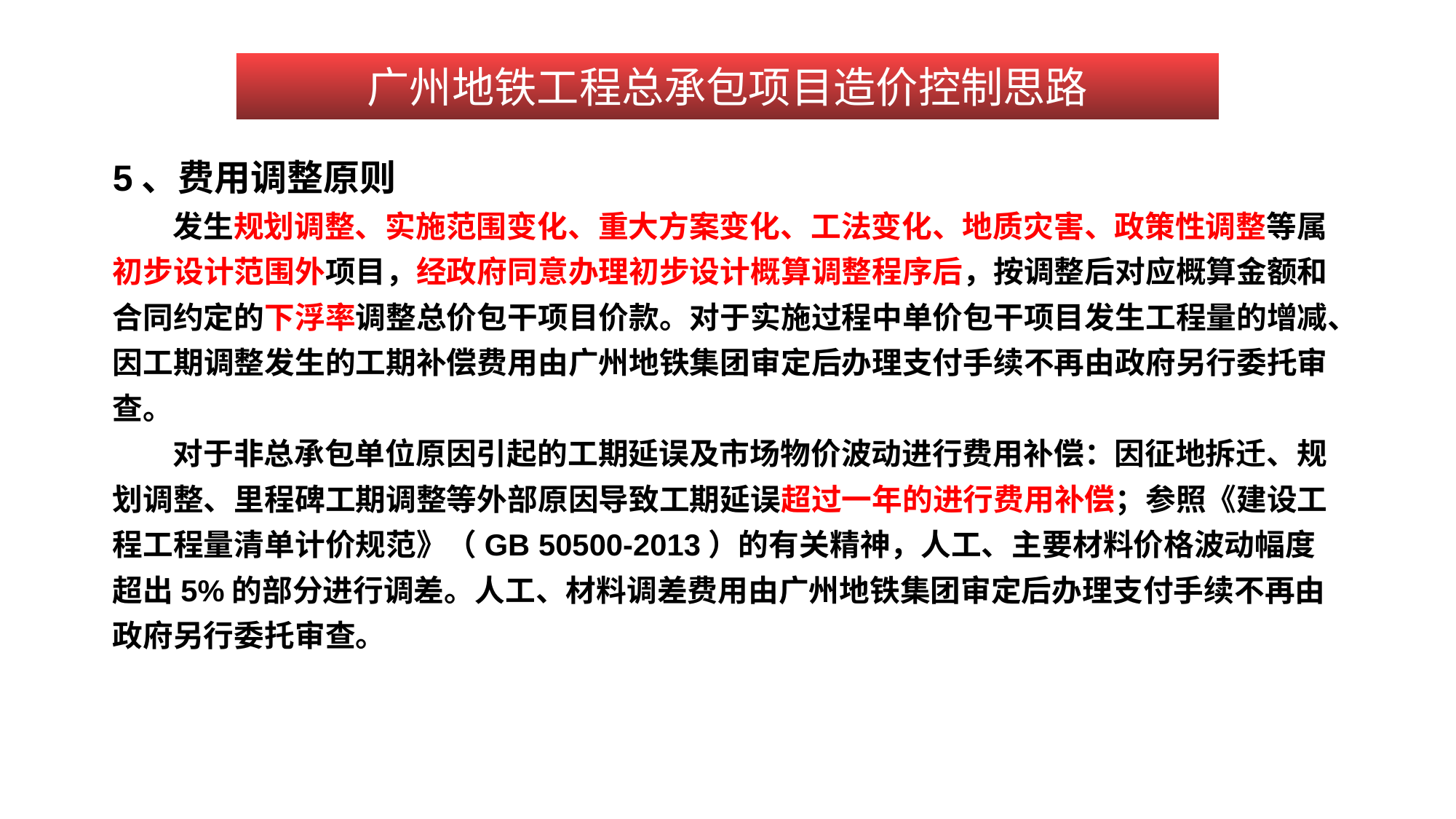

广州地铁工程总承包项目造价控制思路
5、费用调整原则
发生规划调整、实施范围变化、重大方案变化、工法变化、地质灾害、政策性调整等属初步设计范围外项目，经政府同意办理初步设计概算调整程序后，按调整后对应概算金额和合同约定的下浮率调整总价包干项目价款。对于实施过程中单价包干项目发生工程量的增减、因工期调整发生的工期补偿费用由广州地铁集团审定后办理支付手续不再由政府另行委托审查。
对于非总承包单位原因引起的工期延误及市场物价波动进行费用补偿：因征地拆迁、规划调整、里程碑工期调整等外部原因导致工期延误超过一年的进行费用补偿；参照《建设工程工程量清单计价规范》（GB 50500-2013）的有关精神，人工、主要材料价格波动幅度超出5%的部分进行调差。人工、材料调差费用由广州地铁集团审定后办理支付手续不再由政府另行委托审查。